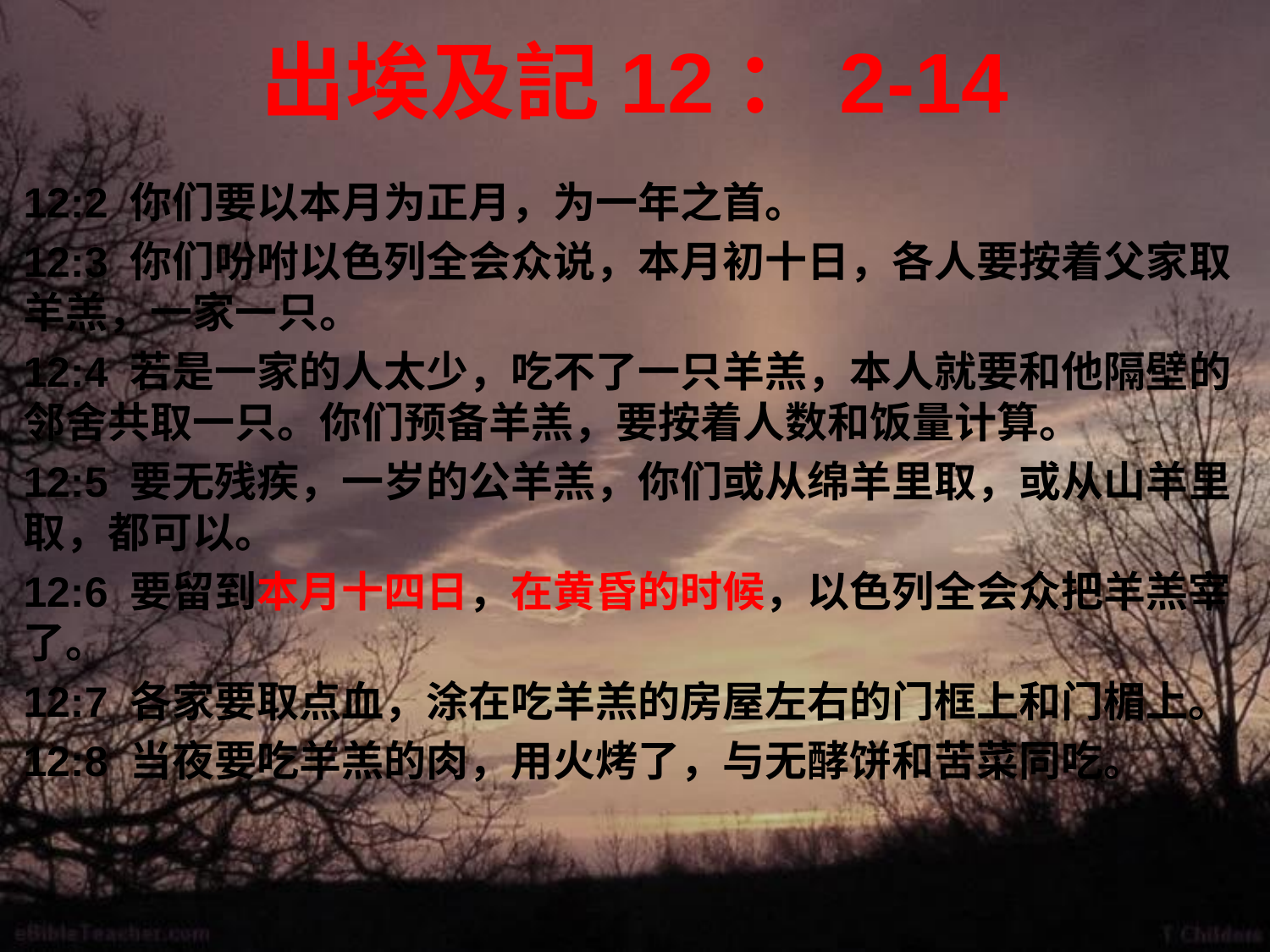

# 出埃及記12：2-14
12:2 你们要以本月为正月，为一年之首。
12:3 你们吩咐以色列全会众说，本月初十日，各人要按着父家取羊羔，一家一只。
12:4 若是一家的人太少，吃不了一只羊羔，本人就要和他隔壁的邻舍共取一只。你们预备羊羔，要按着人数和饭量计算。
12:5 要无残疾，一岁的公羊羔，你们或从绵羊里取，或从山羊里取，都可以。
12:6 要留到本月十四日，在黄昏的时候，以色列全会众把羊羔宰了。
12:7 各家要取点血，涂在吃羊羔的房屋左右的门框上和门楣上。
12:8 当夜要吃羊羔的肉，用火烤了，与无酵饼和苦菜同吃。